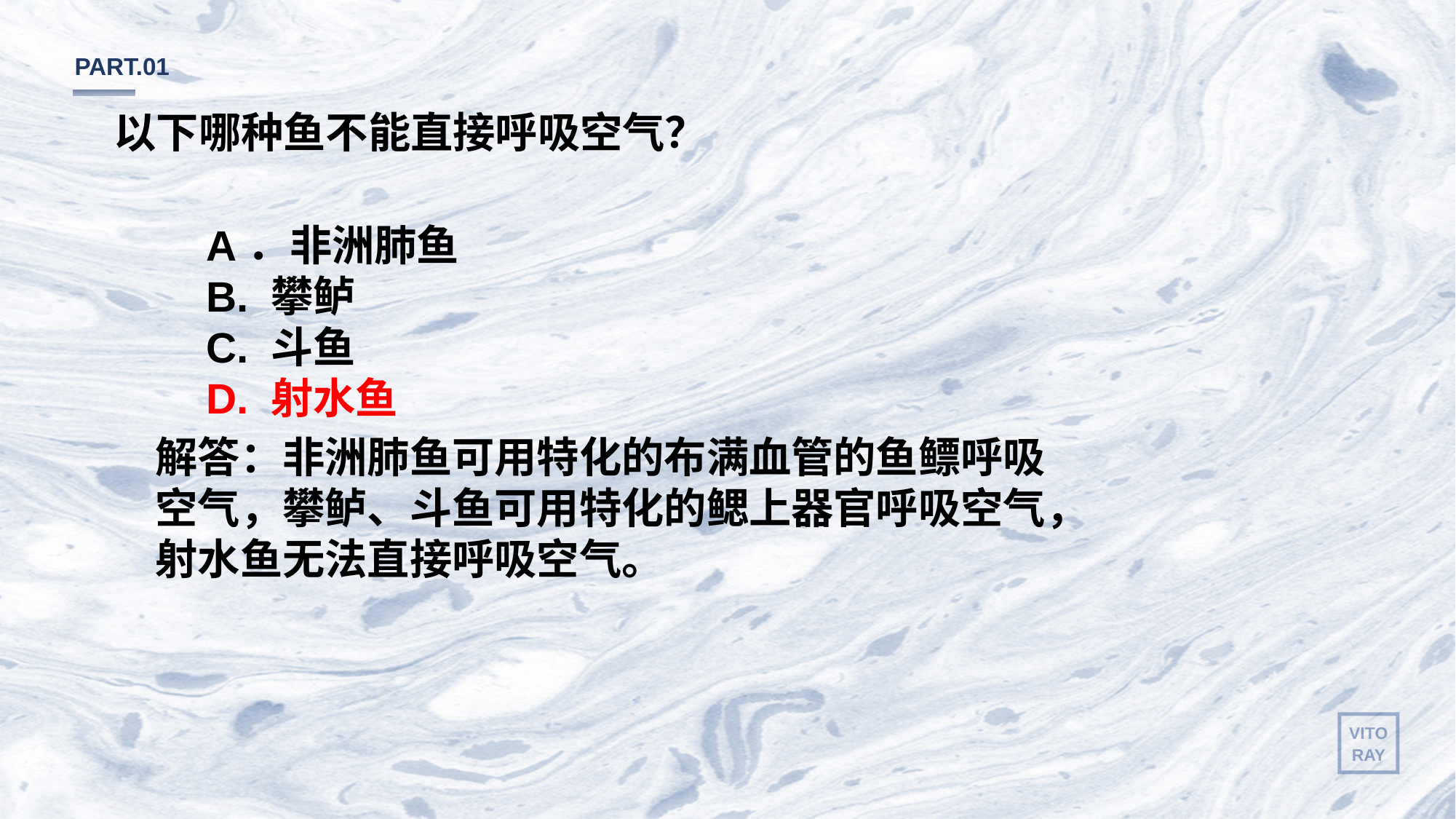

PART.01

以下哪种鱼不能直接呼吸空气？
A．非洲肺鱼
B. 攀鲈
C. 斗鱼
D. 射水鱼
解答：非洲肺鱼可用特化的布满血管的鱼鳔呼吸空气，攀鲈、斗鱼可用特化的鳃上器官呼吸空气，射水鱼无法直接呼吸空气。

VITO
RAY